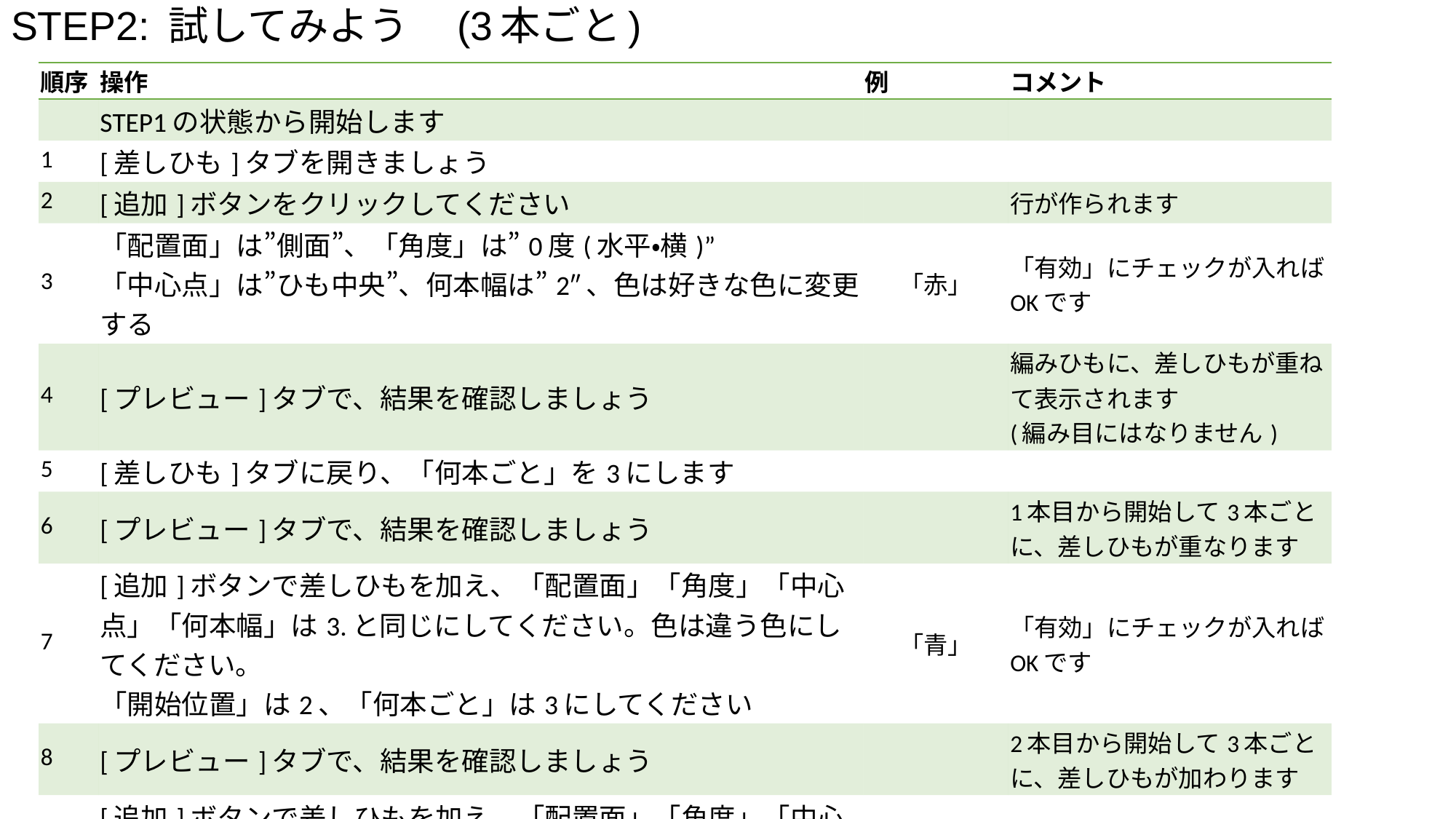

# STEP2: 試してみよう　(3本ごと)
| 順序 | 操作 | 例 | コメント |
| --- | --- | --- | --- |
|  | STEP1の状態から開始します |  |  |
| 1 | [差しひも]タブを開きましょう |  |  |
| 2 | [追加]ボタンをクリックしてください |  | 行が作られます |
| 3 | 「配置面」は”側面”、「角度」は”0度(水平・横)” 「中心点」は”ひも中央”、何本幅は”2″、色は好きな色に変更する | 「赤」 | 「有効」にチェックが入ればOKです |
| 4 | [プレビュー]タブで、結果を確認しましょう |  | 編みひもに、差しひもが重ねて表示されます (編み目にはなりません) |
| 5 | [差しひも]タブに戻り、「何本ごと」を3にします |  |  |
| 6 | [プレビュー]タブで、結果を確認しましょう |  | 1本目から開始して3本ごとに、差しひもが重なります |
| 7 | [追加]ボタンで差しひもを加え、「配置面」「角度」「中心点」「何本幅」は3.と同じにしてください。色は違う色にしてください。 「開始位置」は2、「何本ごと」は3にしてください | 「青」 | 「有効」にチェックが入ればOKです |
| 8 | [プレビュー]タブで、結果を確認しましょう |  | 2本目から開始して3本ごとに、差しひもが加わります |
| 9 | [追加]ボタンで差しひもを加え、「配置面」「角度」「中心点」「何本幅」は3.と同じにしてください。色は7.とも違う色にしてください。 「開始位置」は3、「何本ごと」は3にしてください | 「緑」 | 「有効」にチェックが入ればOKです |
| 10 | [プレビュー]タブで、結果を確認しましょう |  | 3本目から開始して3本ごとに、差しひもが加わります |